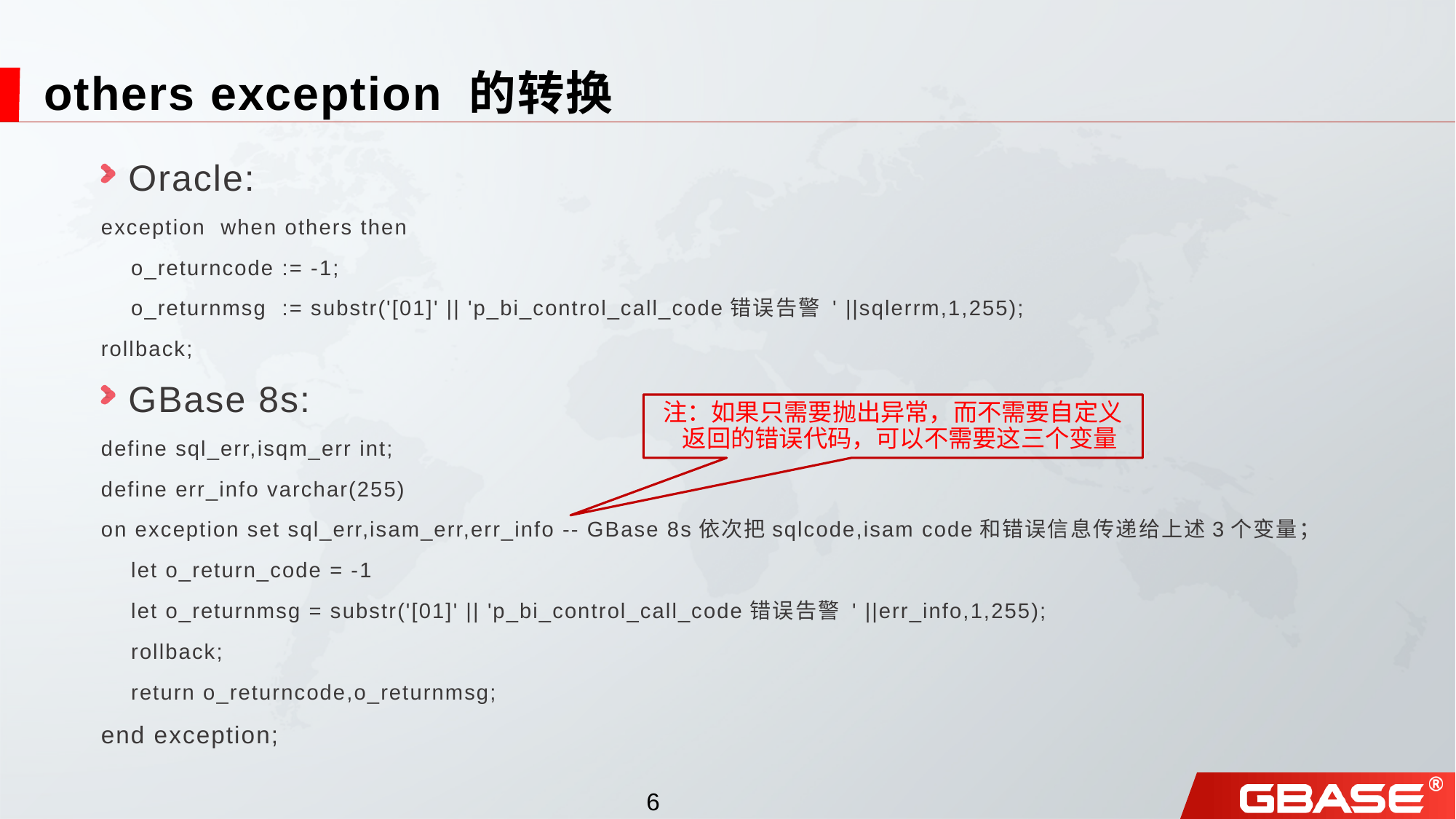

# others exception 的转换
Oracle:
exception  when others then
    o_returncode := -1;
    o_returnmsg  := substr('[01]' || 'p_bi_control_call_code错误告警 ' ||sqlerrm,1,255);
rollback;
GBase 8s:
define sql_err,isqm_err int;
define err_info varchar(255)
on exception set sql_err,isam_err,err_info -- GBase 8s依次把sqlcode,isam code和错误信息传递给上述3个变量；
    let o_return_code = -1
    let o_returnmsg = substr('[01]' || 'p_bi_control_call_code错误告警 ' ||err_info,1,255);
    rollback;
    return o_returncode,o_returnmsg;
end exception;
注：如果只需要抛出异常，而不需要自定义返回的错误代码，可以不需要这三个变量